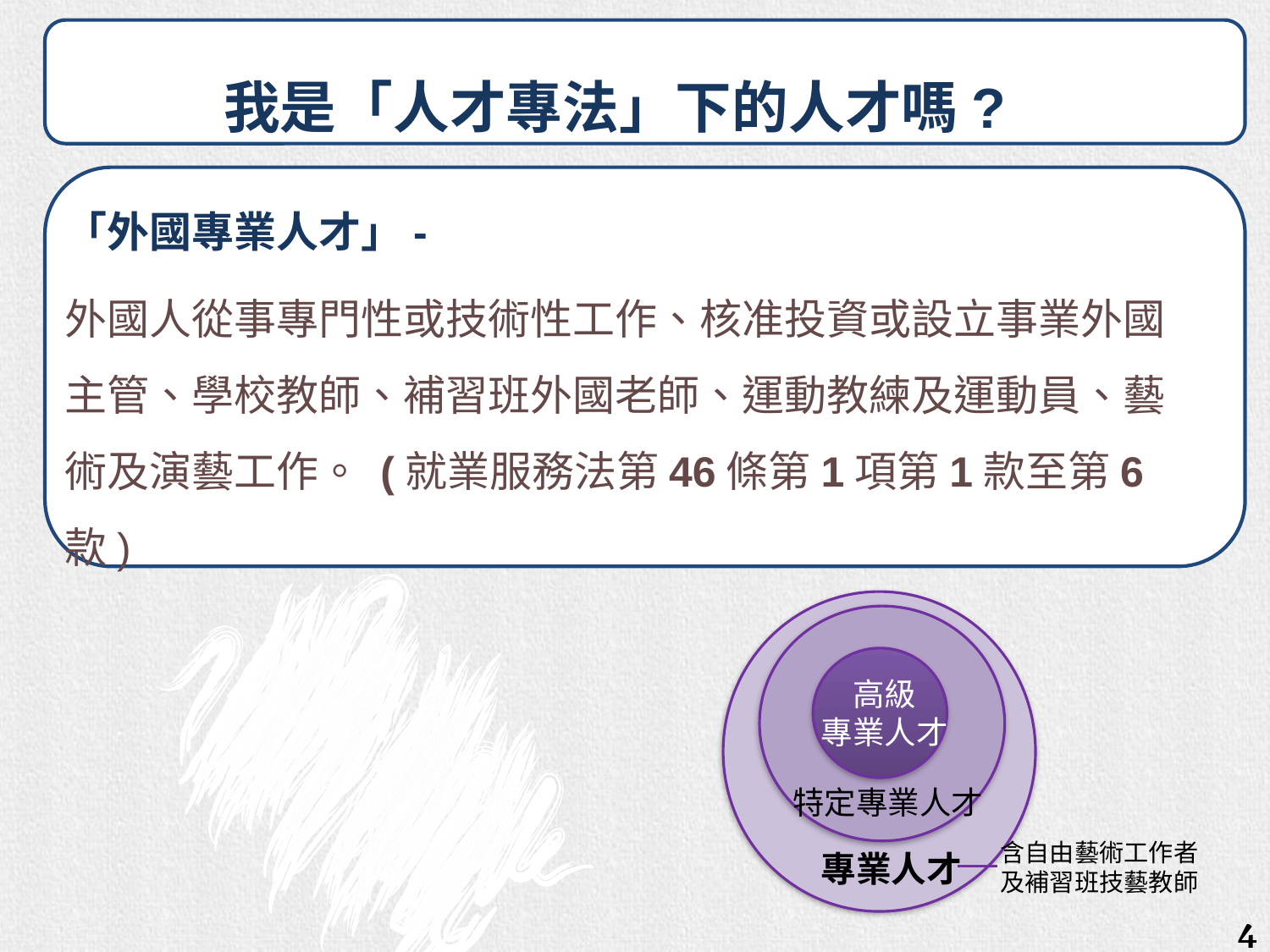

我是「人才專法」下的人才嗎?

「外國專業人才」-
外國人從事專門性或技術性工作、核准投資或設立事業外國主管、學校教師、補習班外國老師、運動教練及運動員、藝術及演藝工作。 (就業服務法第46條第1項第1款至第6款)

高級
專業人才
特定專業人才
含自由藝術工作者
及補習班技藝教師
專業人才
4